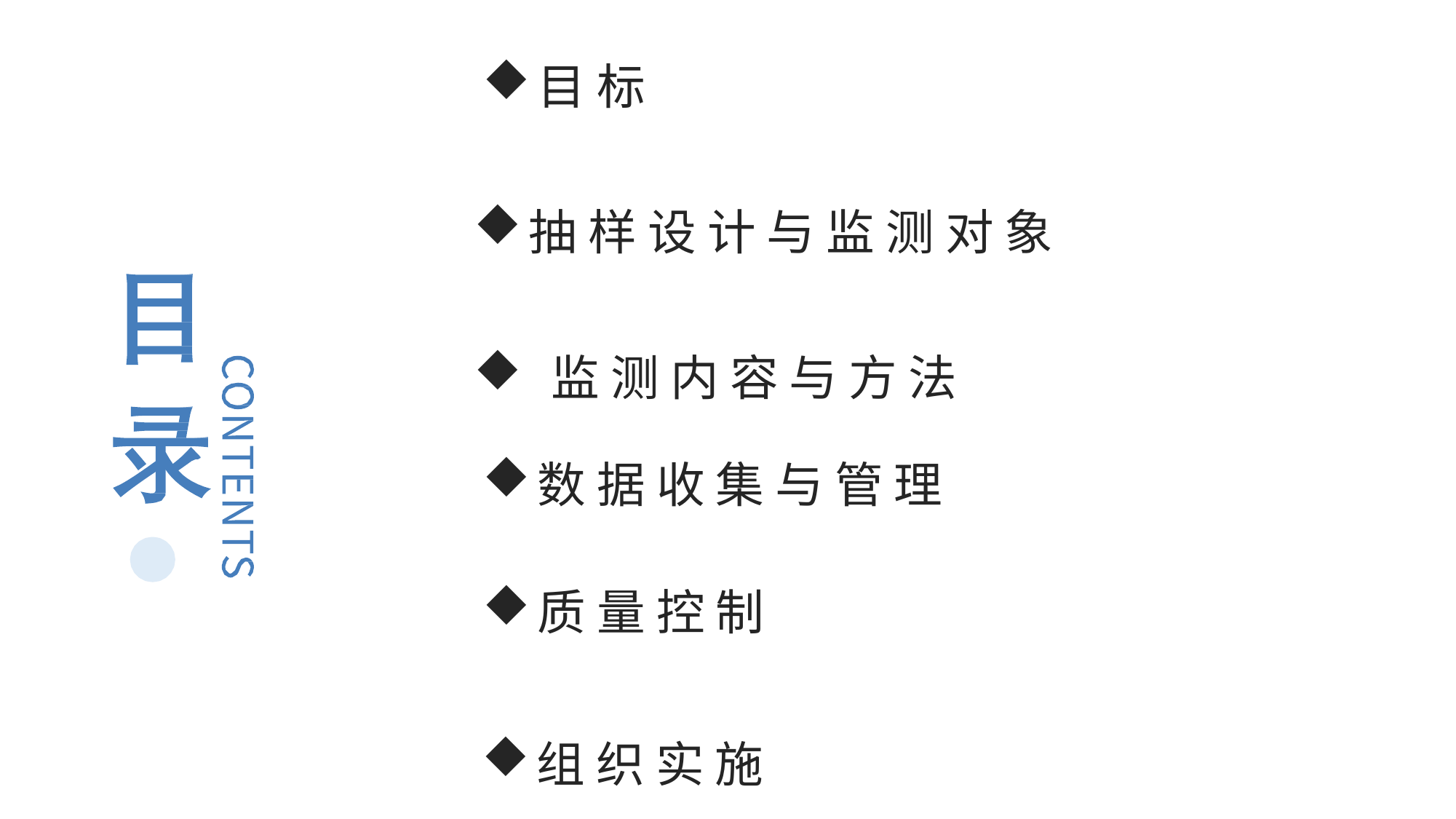

目 标
抽 样 设 计 与 监 测 对 象
 监 测 内 容 与 方 法
数 据 收 集 与 管 理

质 量 控 制

组 织 实 施